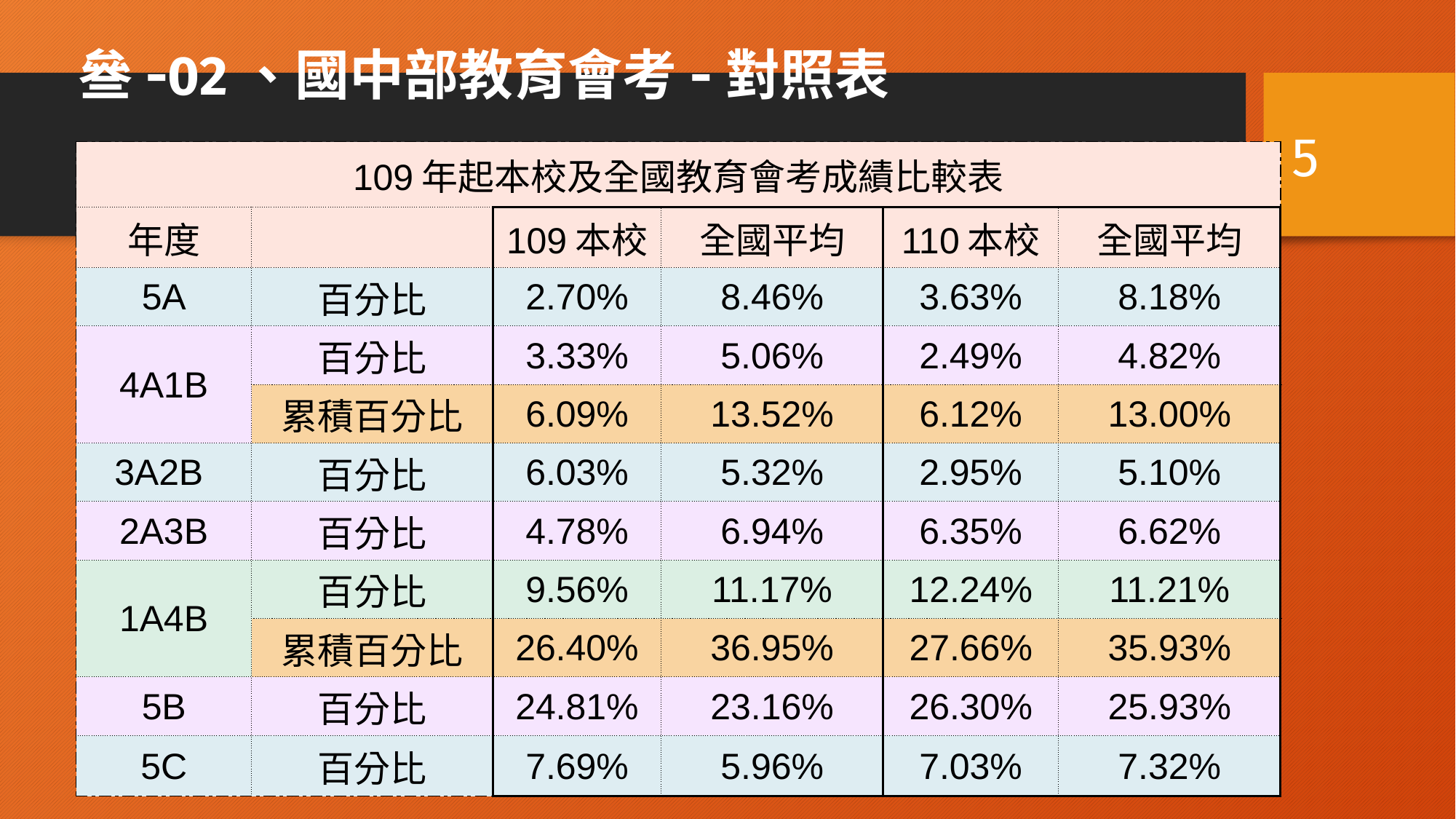

# 叄-02、國中部教育會考-對照表
5
| 109年起本校及全國教育會考成績比較表 |  |  |  |  |  |
| --- | --- | --- | --- | --- | --- |
| 年度 |  | 109本校 | 全國平均 | 110本校 | 全國平均 |
| 5A | 百分比 | 2.70% | 8.46% | 3.63% | 8.18% |
| 4A1B | 百分比 | 3.33% | 5.06% | 2.49% | 4.82% |
|  | 累積百分比 | 6.09% | 13.52% | 6.12% | 13.00% |
| 3A2B | 百分比 | 6.03% | 5.32% | 2.95% | 5.10% |
| 2A3B | 百分比 | 4.78% | 6.94% | 6.35% | 6.62% |
| 1A4B | 百分比 | 9.56% | 11.17% | 12.24% | 11.21% |
|  | 累積百分比 | 26.40% | 36.95% | 27.66% | 35.93% |
| 5B | 百分比 | 24.81% | 23.16% | 26.30% | 25.93% |
| 5C | 百分比 | 7.69% | 5.96% | 7.03% | 7.32% |